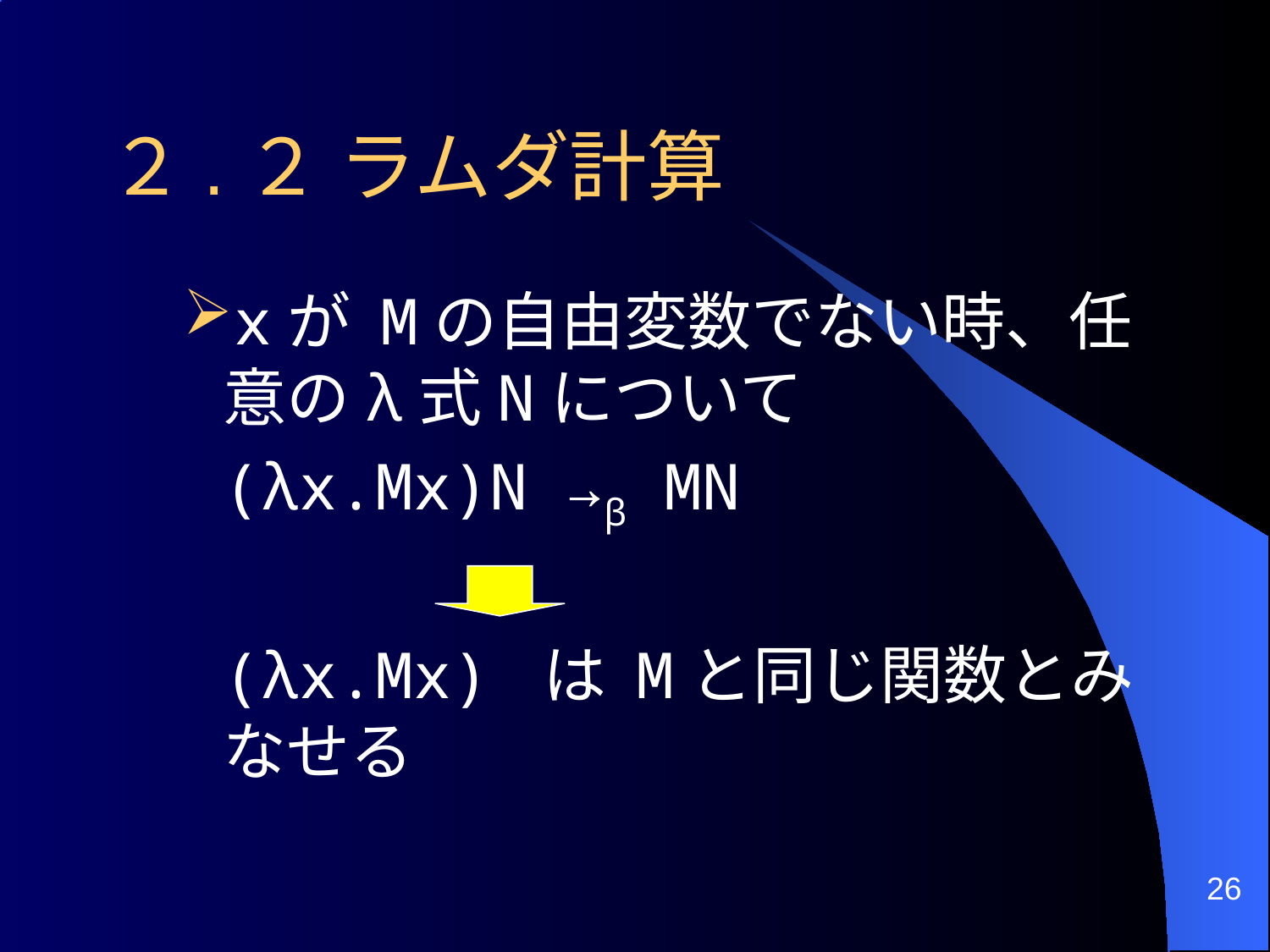

# ２.２ ラムダ計算
xが Mの自由変数でない時、任意のλ式Nについて
	(λx.Mx)N →β MN

	(λx.Mx) は Mと同じ関数とみなせる

26